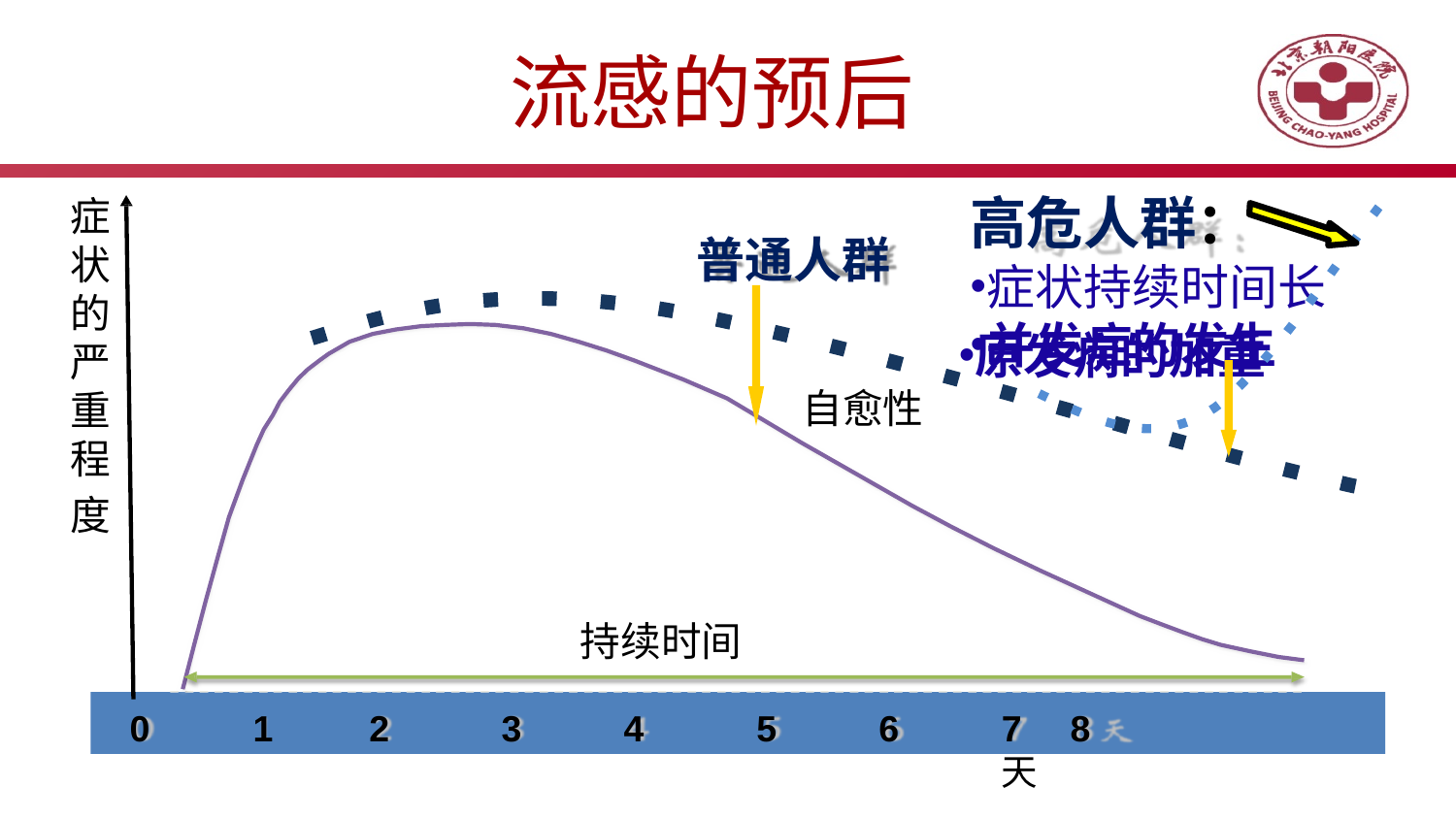

# 流感的预后
高危人群：
症状持续时间长
并发症的发生
症 状 的 严 重 程
度

普通人群

原发病的加重

自愈性

持续时间

0
1
2
3
4
5
6
7	8天